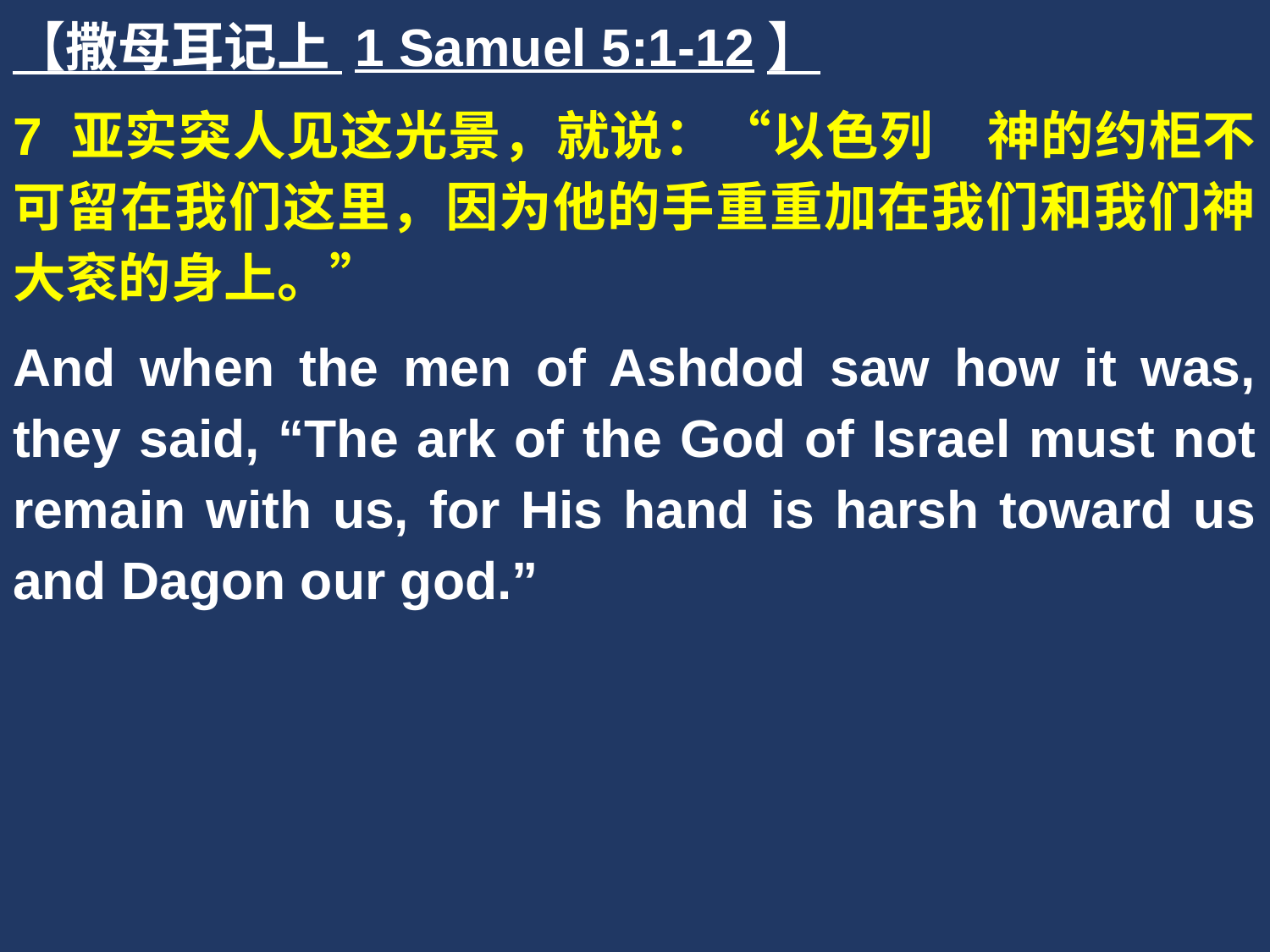

【撒母耳记上 1 Samuel 5:1-12】
7 亚实突人见这光景，就说：“以色列　神的约柜不可留在我们这里，因为他的手重重加在我们和我们神大衮的身上。”
And when the men of Ashdod saw how it was, they said, “The ark of the God of Israel must not remain with us, for His hand is harsh toward us and Dagon our god.”